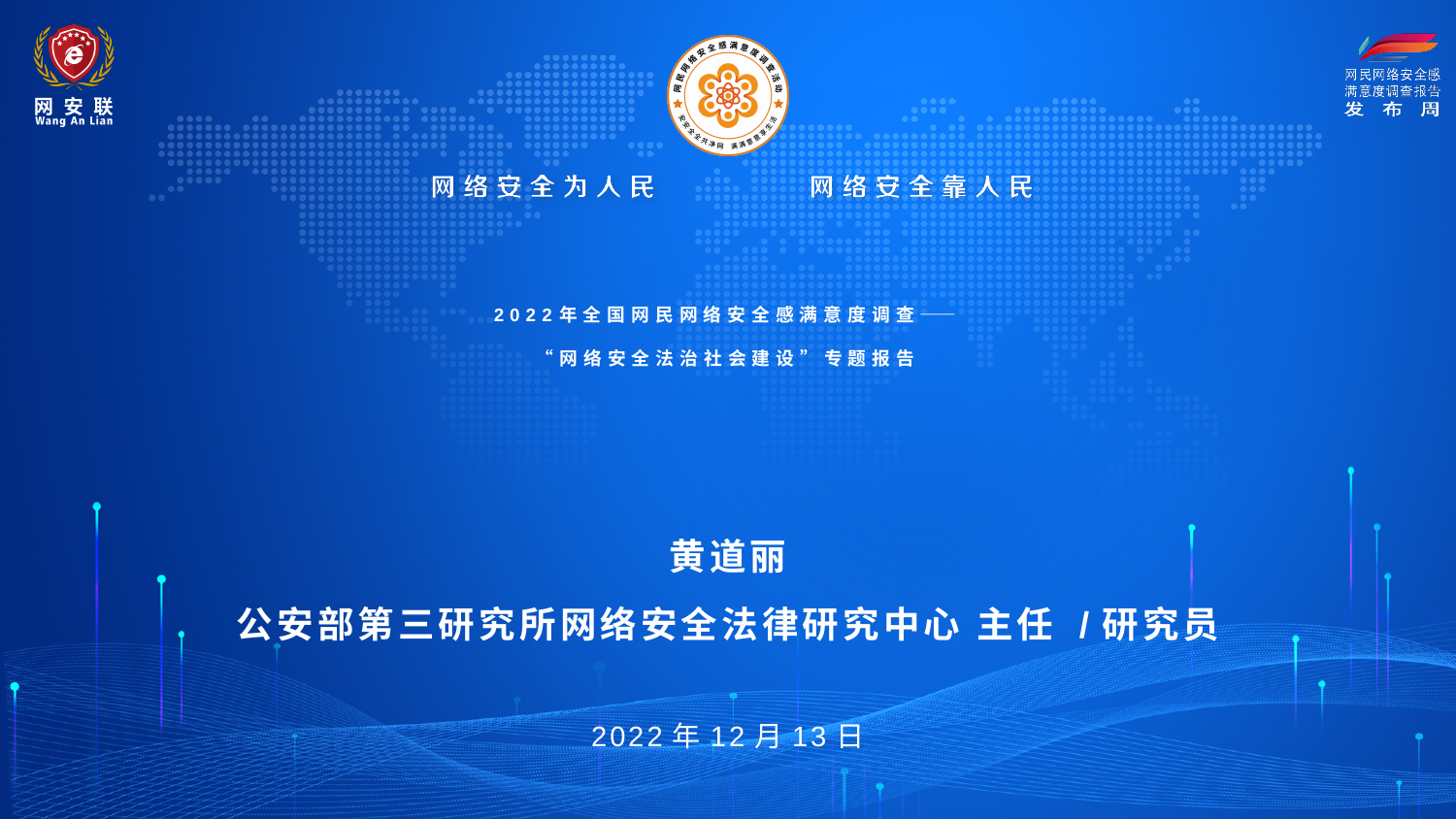

# 2022年全国网民网络安全感满意度调查—— “网络安全法治社会建设”专题报告
黄道丽
公安部第三研究所网络安全法律研究中心 主任 /研究员